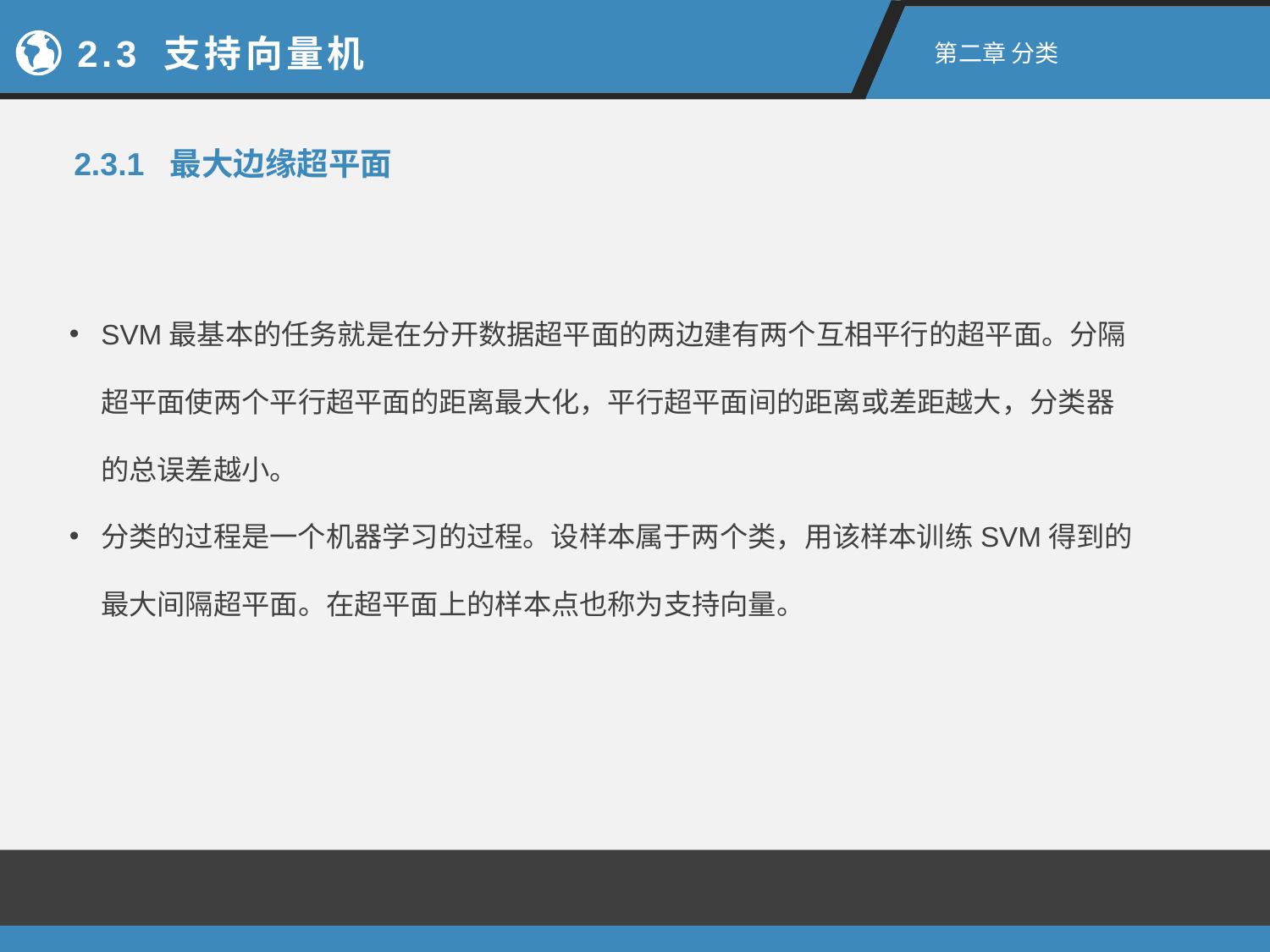

2.3 支持向量机

第二章 分类
2.3.1  最大边缘超平面
SVM最基本的任务就是在分开数据超平面的两边建有两个互相平行的超平面。分隔超平面使两个平行超平面的距离最大化，平行超平面间的距离或差距越大，分类器的总误差越小。
分类的过程是一个机器学习的过程。设样本属于两个类，用该样本训练SVM得到的最大间隔超平面。在超平面上的样本点也称为支持向量。